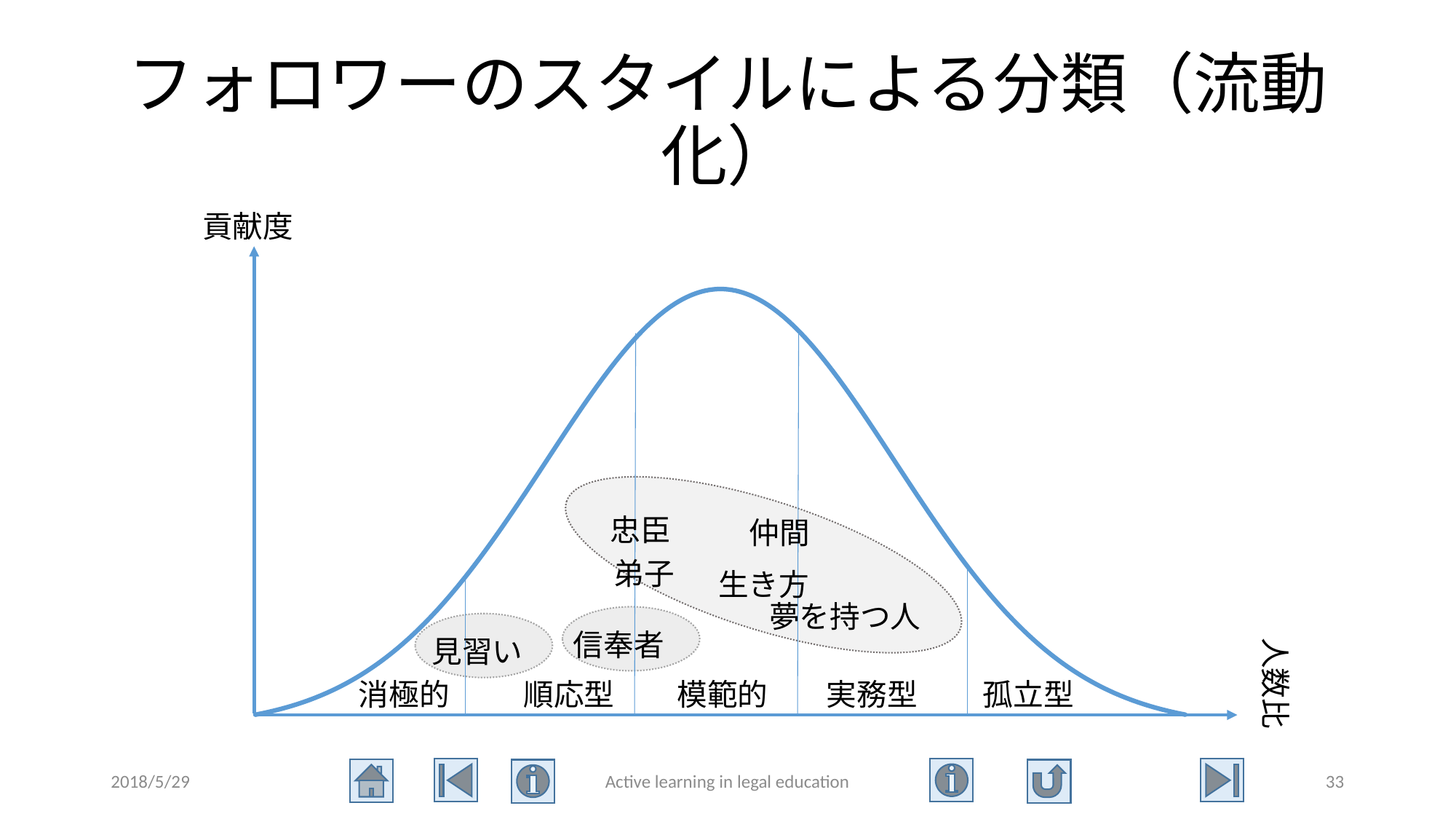

# フォロワーのスタイルによる分類（流動化）
貢献度

### Chart

| Category |  |
|---|---|
忠臣
仲間
弟子
生き方
夢を持つ人

信奉者
見習い
人数比
消極的
順応型
模範的
実務型
孤立型
2018/5/29
Active learning in legal education
33